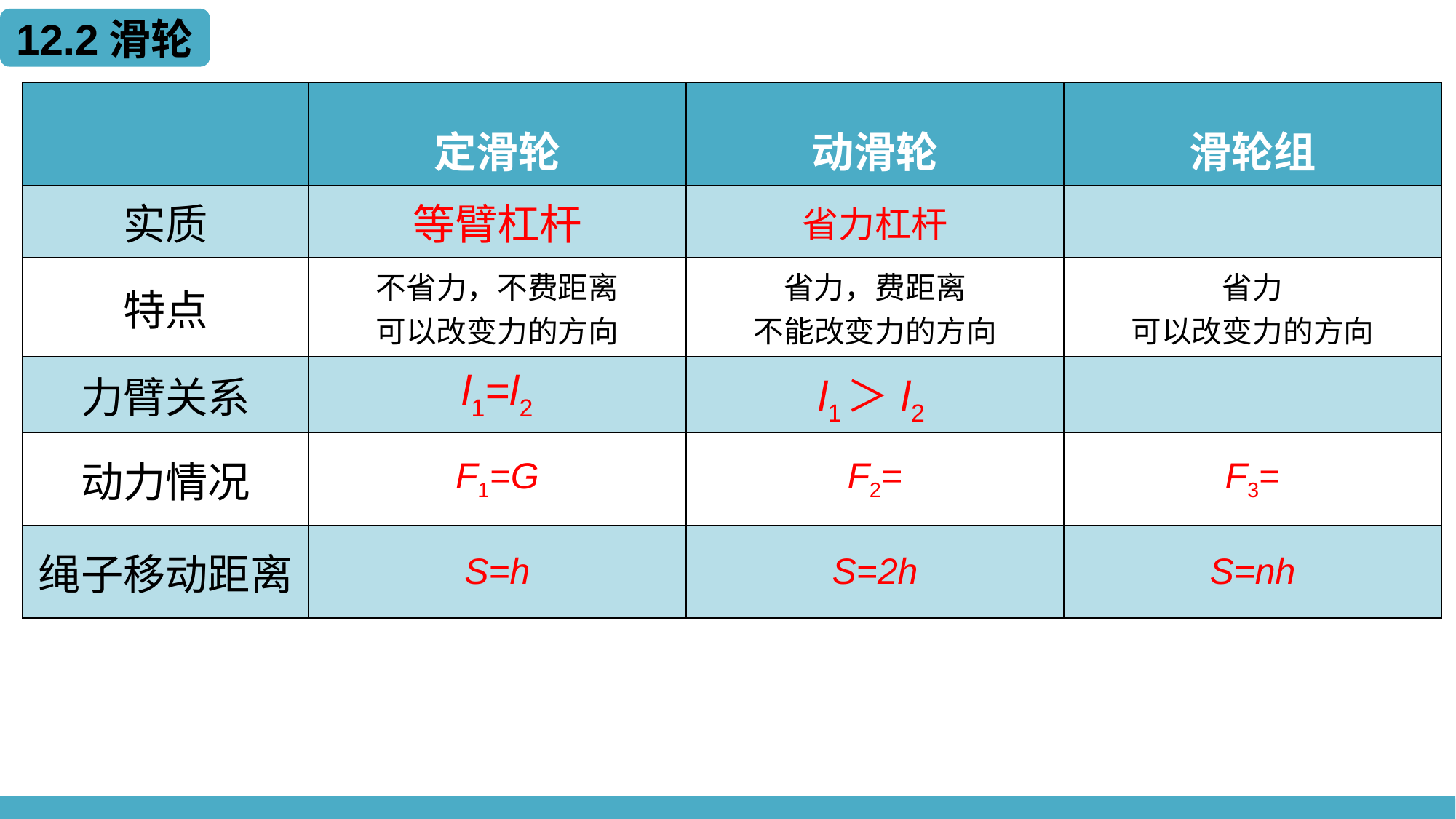

12.2滑轮
|  | 定滑轮 | 动滑轮 | 滑轮组 |
| --- | --- | --- | --- |
| 实质 | 等臂杠杆 | 省力杠杆 |  |
| 特点 | 不省力，不费距离 可以改变力的方向 | 省力，费距离 不能改变力的方向 | 省力 可以改变力的方向 |
| 力臂关系 | l1=l2 | l1＞l2 |  |
| 动力情况 | F1=G | F2= | F3= |
| 绳子移动距离 | S=h | S=2h | S=nh |